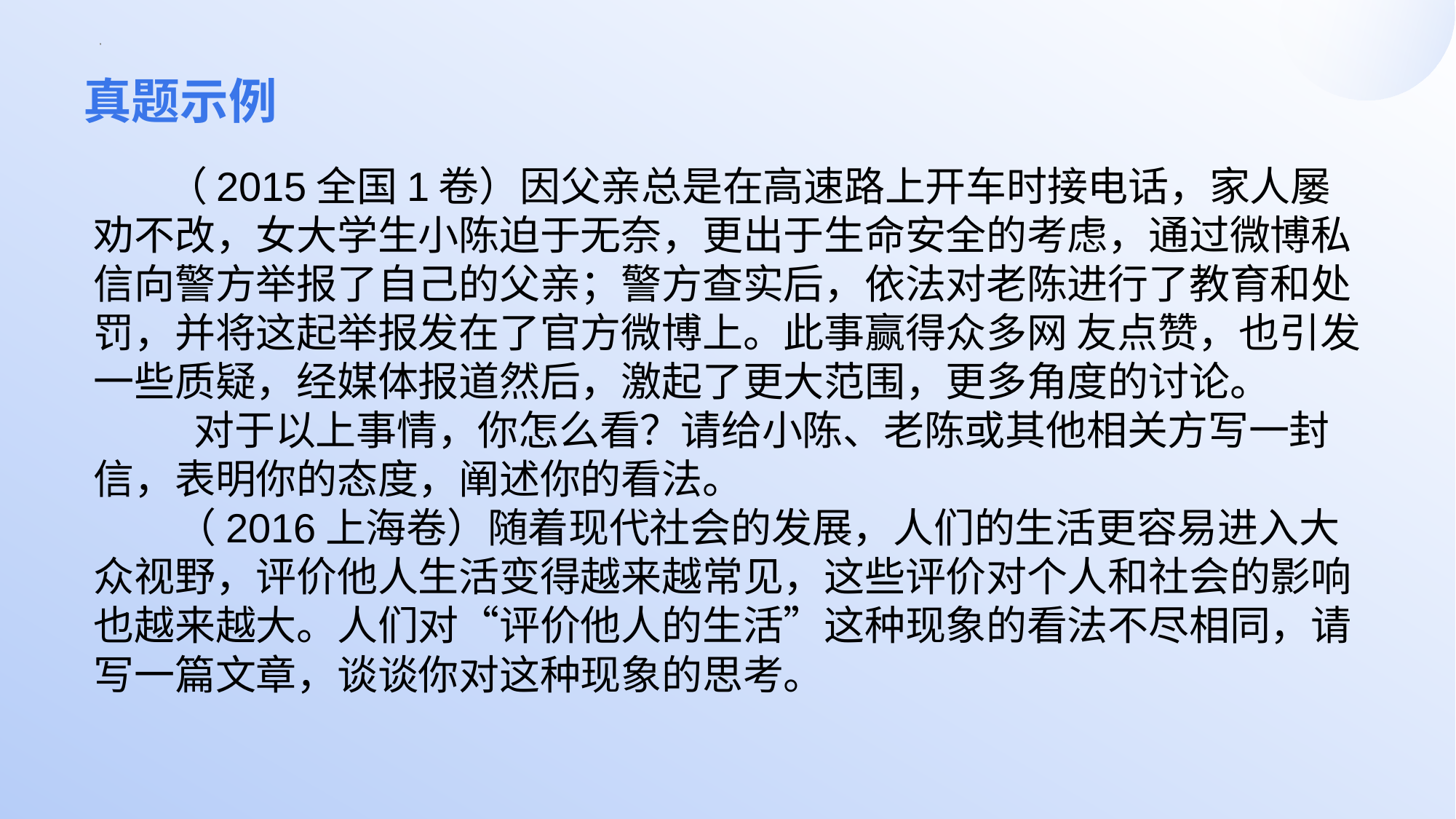

# 真题示例
        （2015全国1卷）因父亲总是在高速路上开车时接电话，家人屡劝不改，女大学生小陈迫于无奈，更出于生命安全的考虑，通过微博私 信向警方举报了自己的父亲；警方查实后，依法对老陈进行了教育和处罚，并将这起举报发在了官方微博上。此事赢得众多网 友点赞，也引发一些质疑，经媒体报道然后，激起了更大范围，更多角度的讨论。
          对于以上事情，你怎么看？请给小陈、老陈或其他相关方写一封信，表明你的态度，阐述你的看法。
        （2016上海卷）随着现代社会的发展，人们的生活更容易进入大众视野，评价他人生活变得越来越常见，这些评价对个人和社会的影响也越来越大。人们对“评价他人的生活”这种现象的看法不尽相同，请写一篇文章，谈谈你对这种现象的思考。